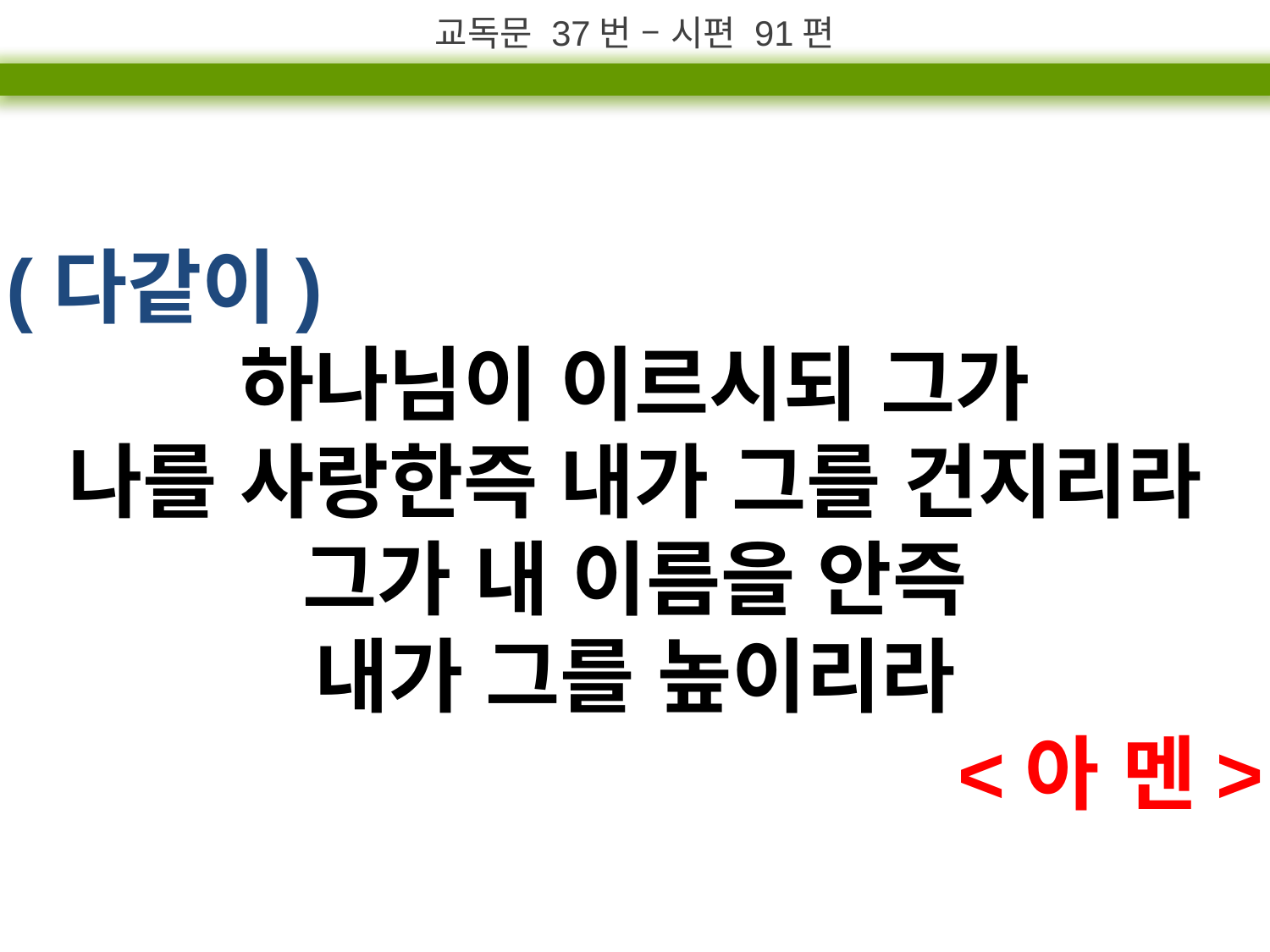

교독문 37번 – 시편 91편

(다같이)
하나님이 이르시되 그가
나를 사랑한즉 내가 그를 건지리라 그가 내 이름을 안즉
내가 그를 높이리라
<아 멘>